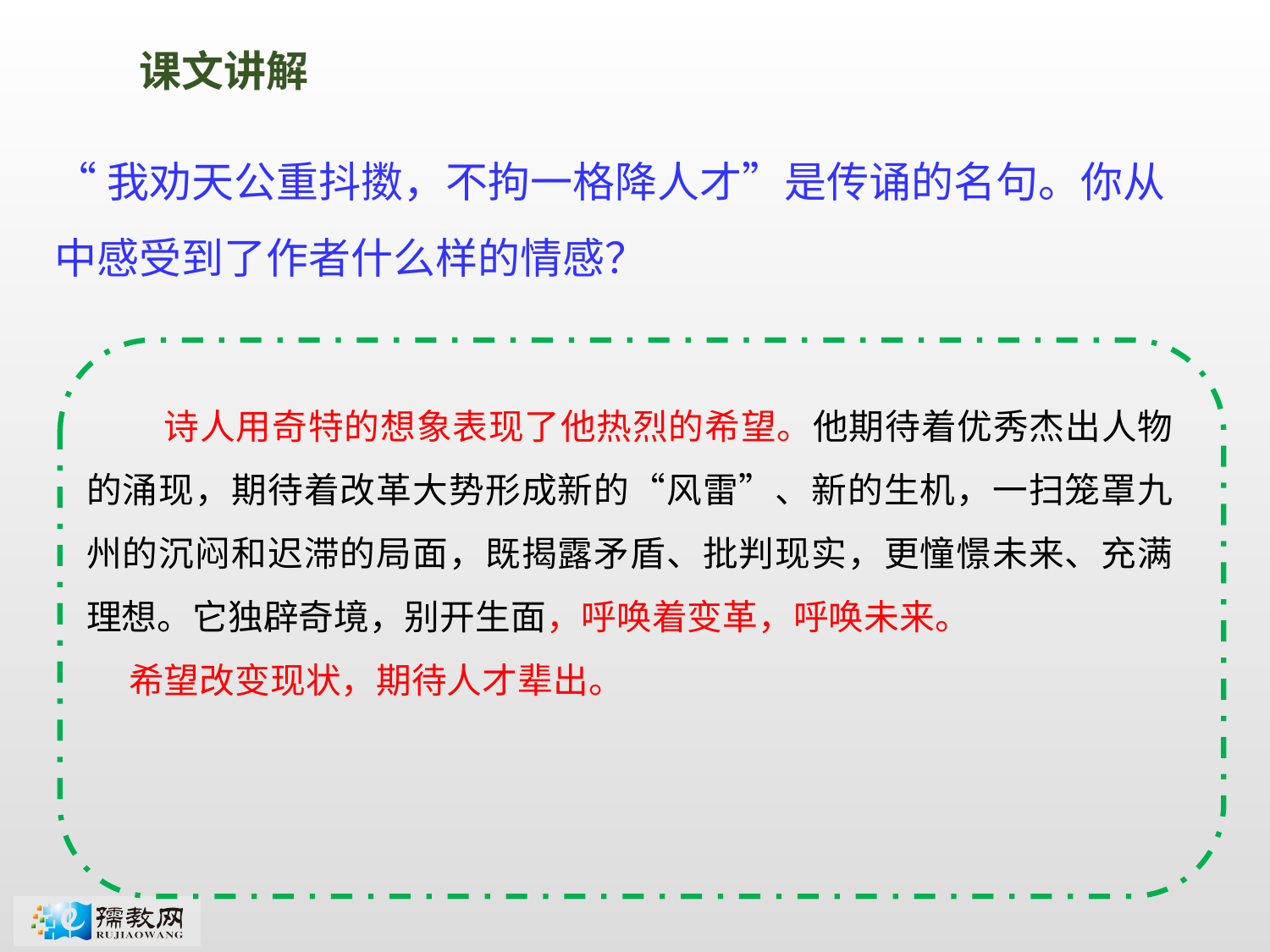

课文讲解
“我劝天公重抖擞，不拘一格降人才”是传诵的名句。你从中感受到了作者什么样的情感？

   诗人用奇特的想象表现了他热烈的希望。他期待着优秀杰出人物的涌现，期待着改革大势形成新的“风雷”、新的生机，一扫笼罩九州的沉闷和迟滞的局面，既揭露矛盾、批判现实，更憧憬未来、充满理想。它独辟奇境，别开生面，呼唤着变革，呼唤未来。
希望改变现状，期待人才辈出。